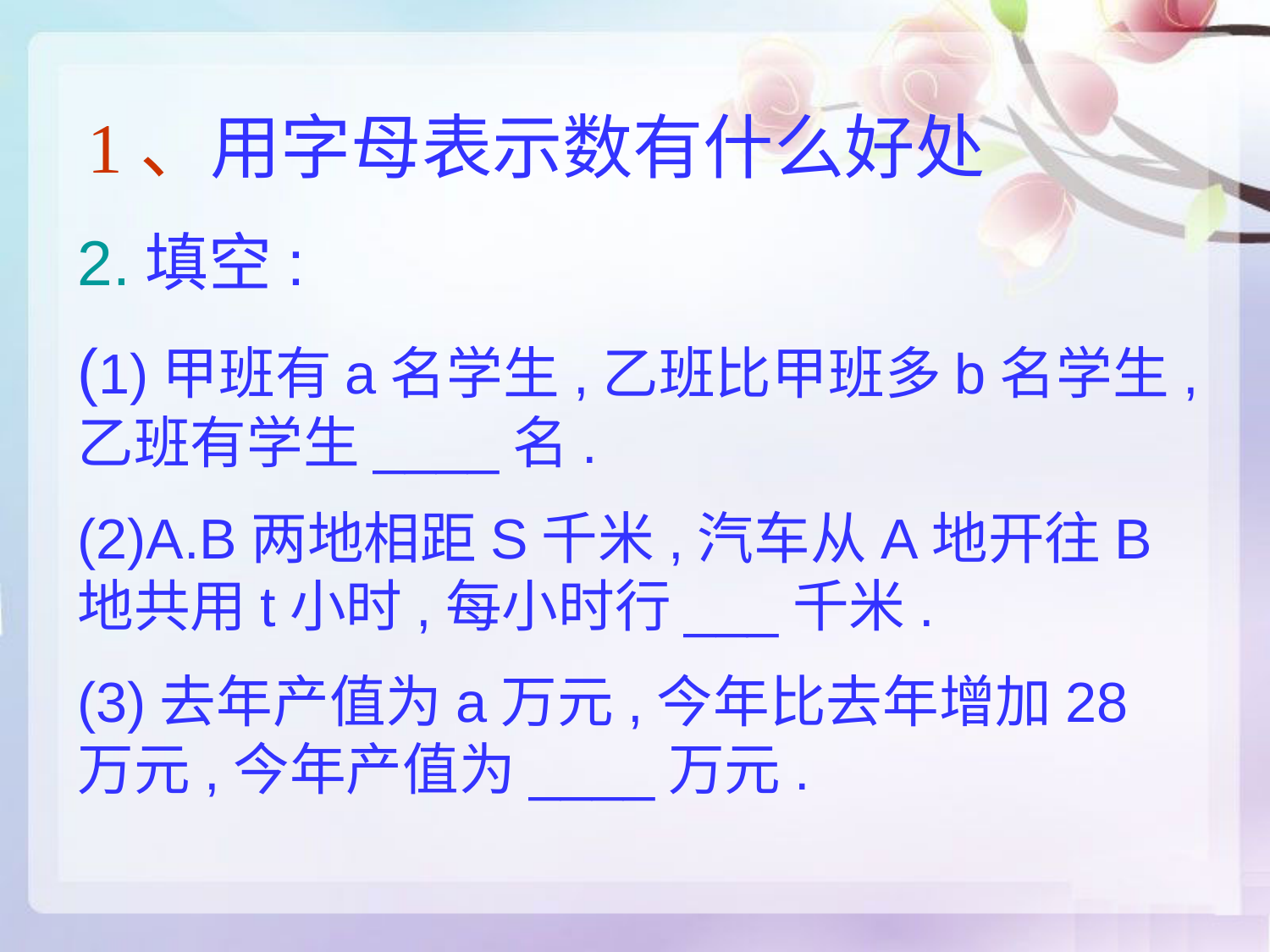

1、用字母表示数有什么好处
2.填空:
(1)甲班有a名学生,乙班比甲班多b名学生,乙班有学生____名.
(2)A.B两地相距S千米,汽车从A地开往B地共用t小时,每小时行___千米.
(3)去年产值为a万元,今年比去年增加28万元,今年产值为____万元.